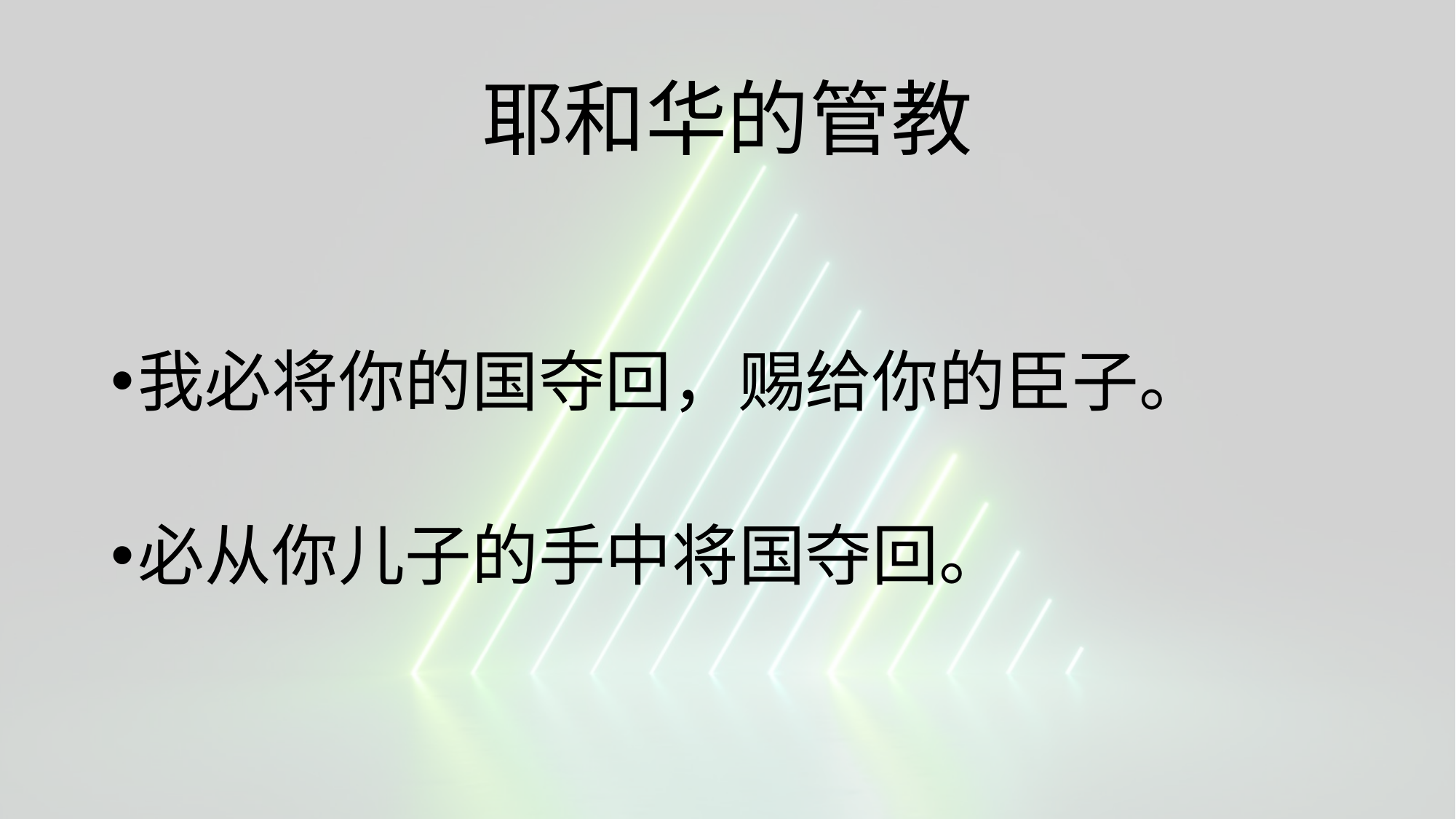

# 耶和华的管教
我必将你的国夺回，赐给你的臣子。

必从你儿子的手中将国夺回。